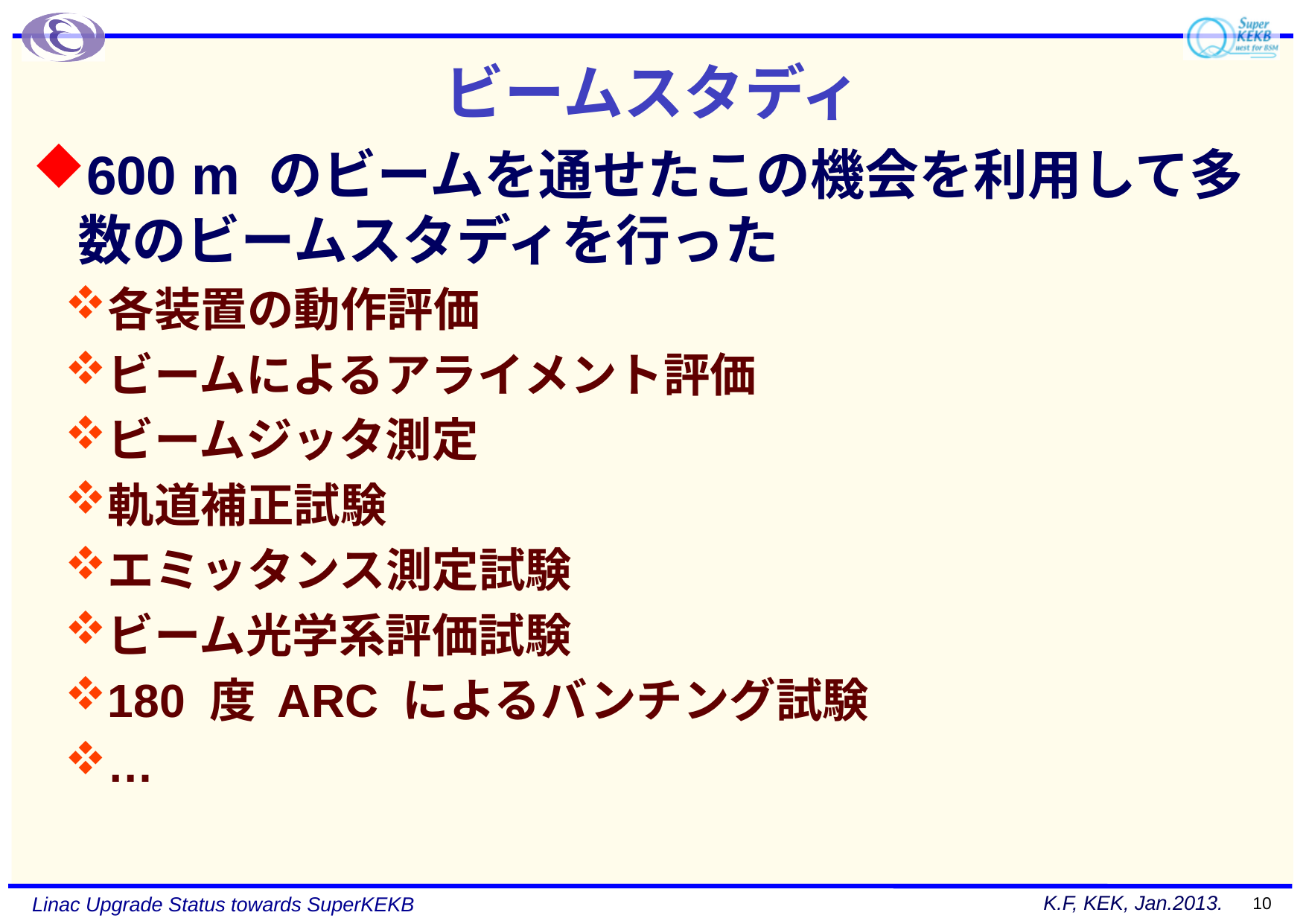

# ビームスタディ
600 m のビームを通せたこの機会を利用して多数のビームスタディを行った
各装置の動作評価
ビームによるアライメント評価
ビームジッタ測定
軌道補正試験
エミッタンス測定試験
ビーム光学系評価試験
180 度 ARC によるバンチング試験
…
10